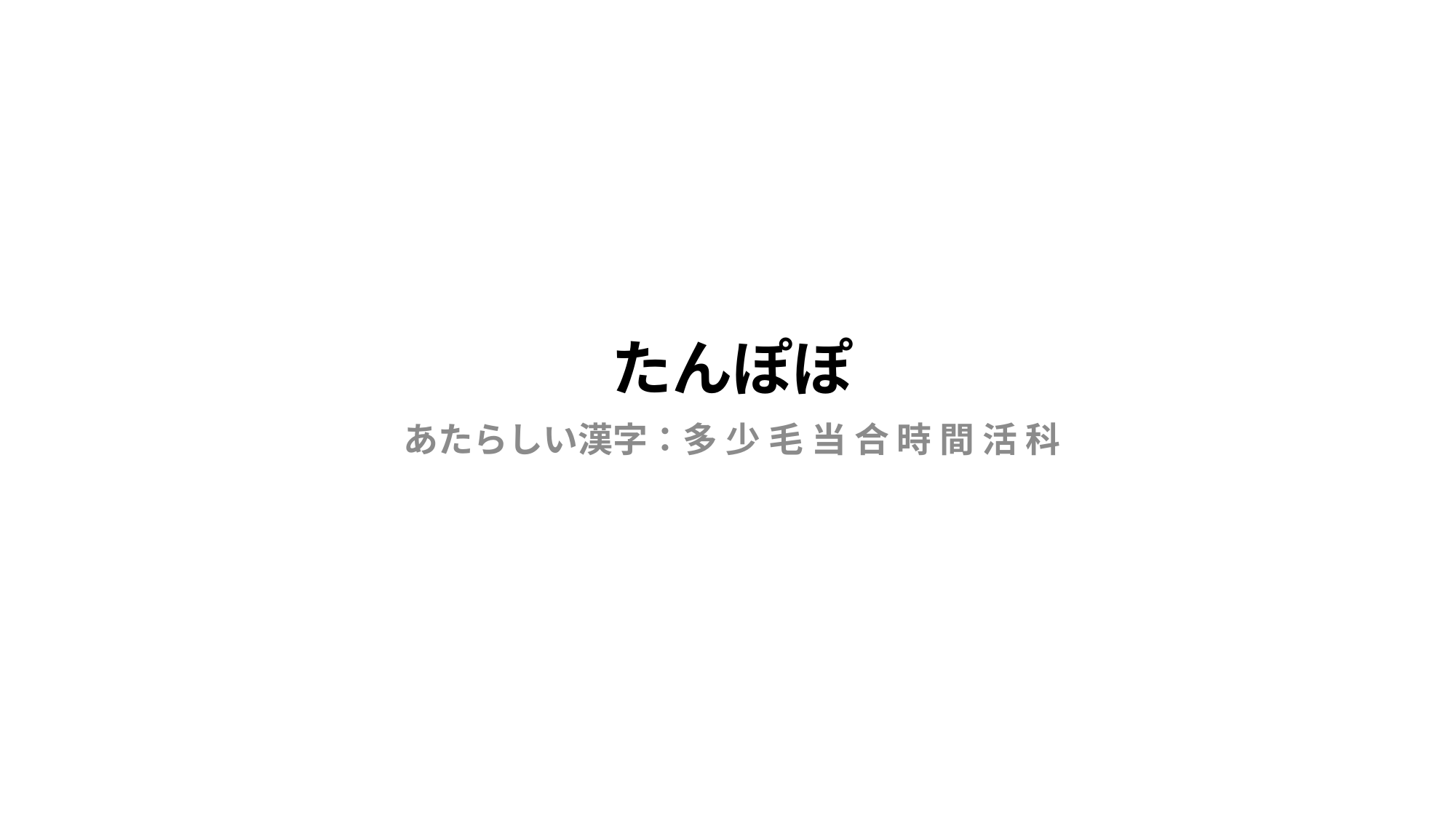

# たんぽぽ
あたらしい漢字：多 少 毛 当 合 時 間 活 科